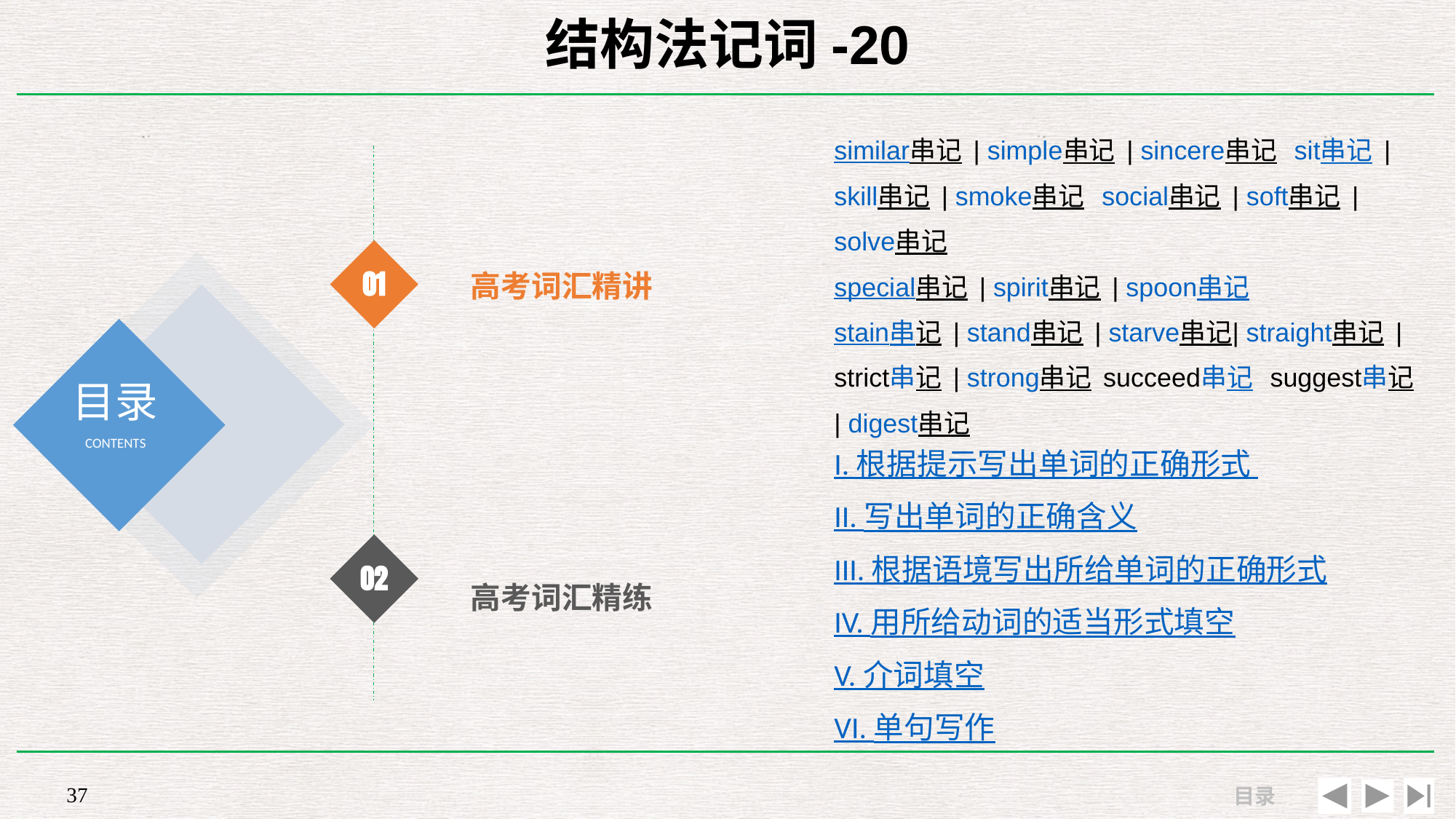

# 结构法记词-20
高考词汇精讲
similar串记 | simple串记 | sincere串记  sit串记 | skill串记 | smoke串记  social串记 | soft串记 | solve串记
special串记 | spirit串记 | spoon串记
stain串记 | stand串记 | starve串记| straight串记 | strict串记 | strong串记 succeed串记  suggest串记 | digest串记
01

I. 根据提示写出单词的正确形式
II. 写出单词的正确含义
III. 根据语境写出所给单词的正确形式
IV. 用所给动词的适当形式填空
V. 介词填空
VI. 单句写作
高考词汇精练
02